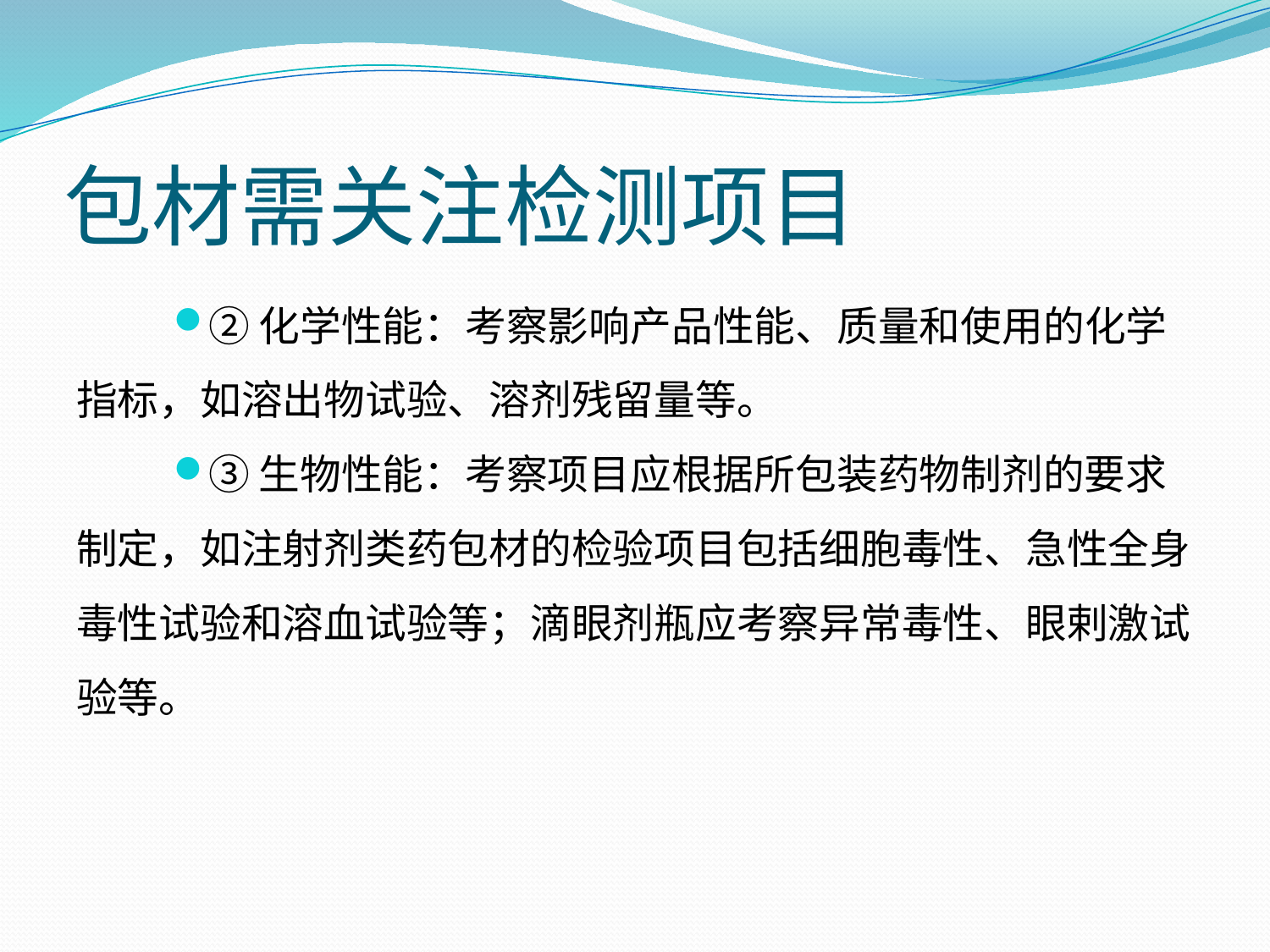

# 包材需关注检测项目
②化学性能：考察影响产品性能、质量和使用的化学指标，如溶出物试验、溶剂残留量等。
③生物性能：考察项目应根据所包装药物制剂的要求制定，如注射剂类药包材的检验项目包括细胞毒性、急性全身毒性试验和溶血试验等；滴眼剂瓶应考察异常毒性、眼剌激试验等。